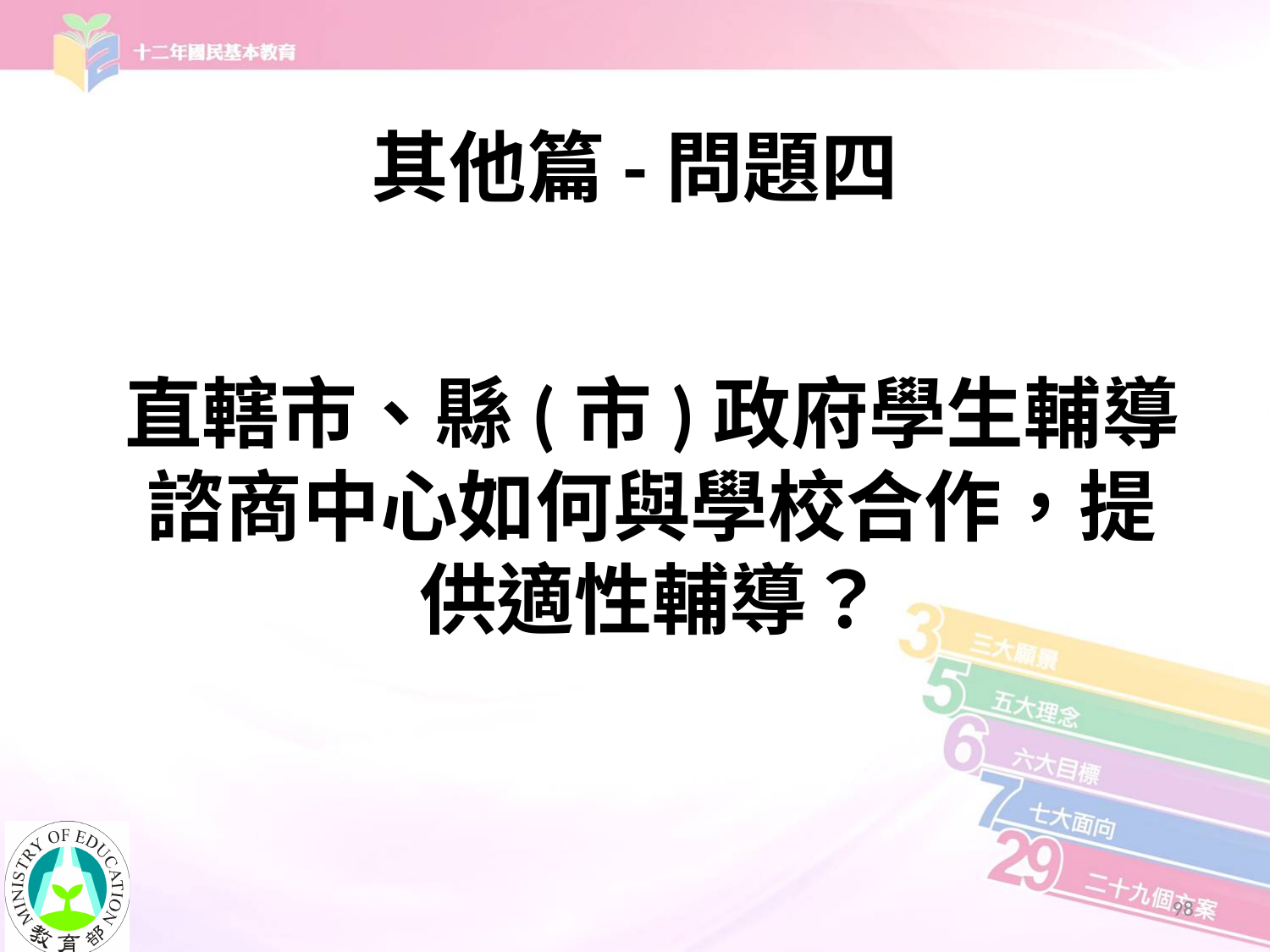

# 其他篇-問題四
	直轄市、縣(市)政府學生輔導諮商中心如何與學校合作，提供適性輔導？
98